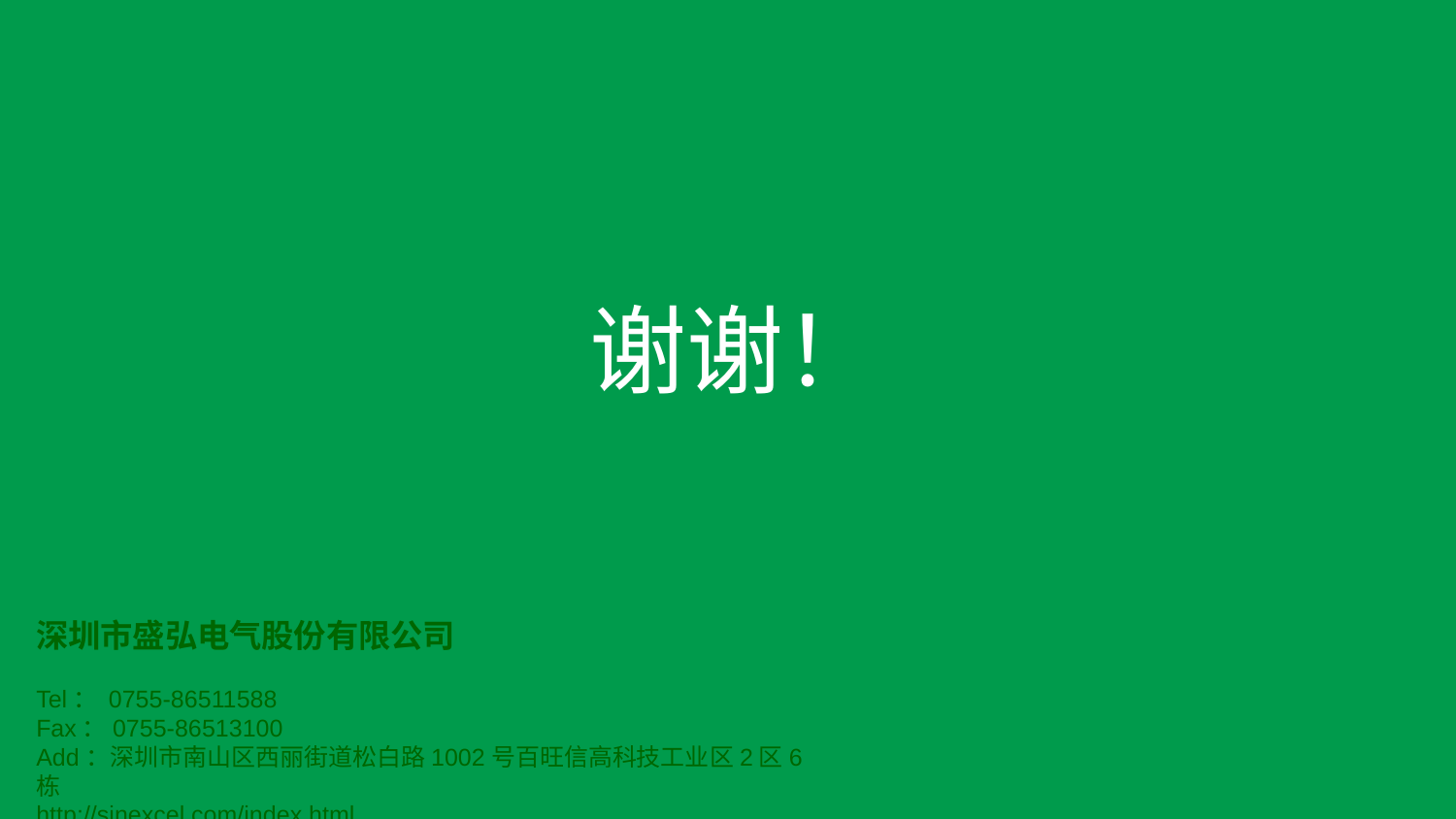

谢谢！
深圳市盛弘电气股份有限公司

Tel： 0755-86511588
Fax：0755-86513100
Add：深圳市南山区西丽街道松白路1002号百旺信高科技工业区2区6栋
http://sinexcel.com/index.html